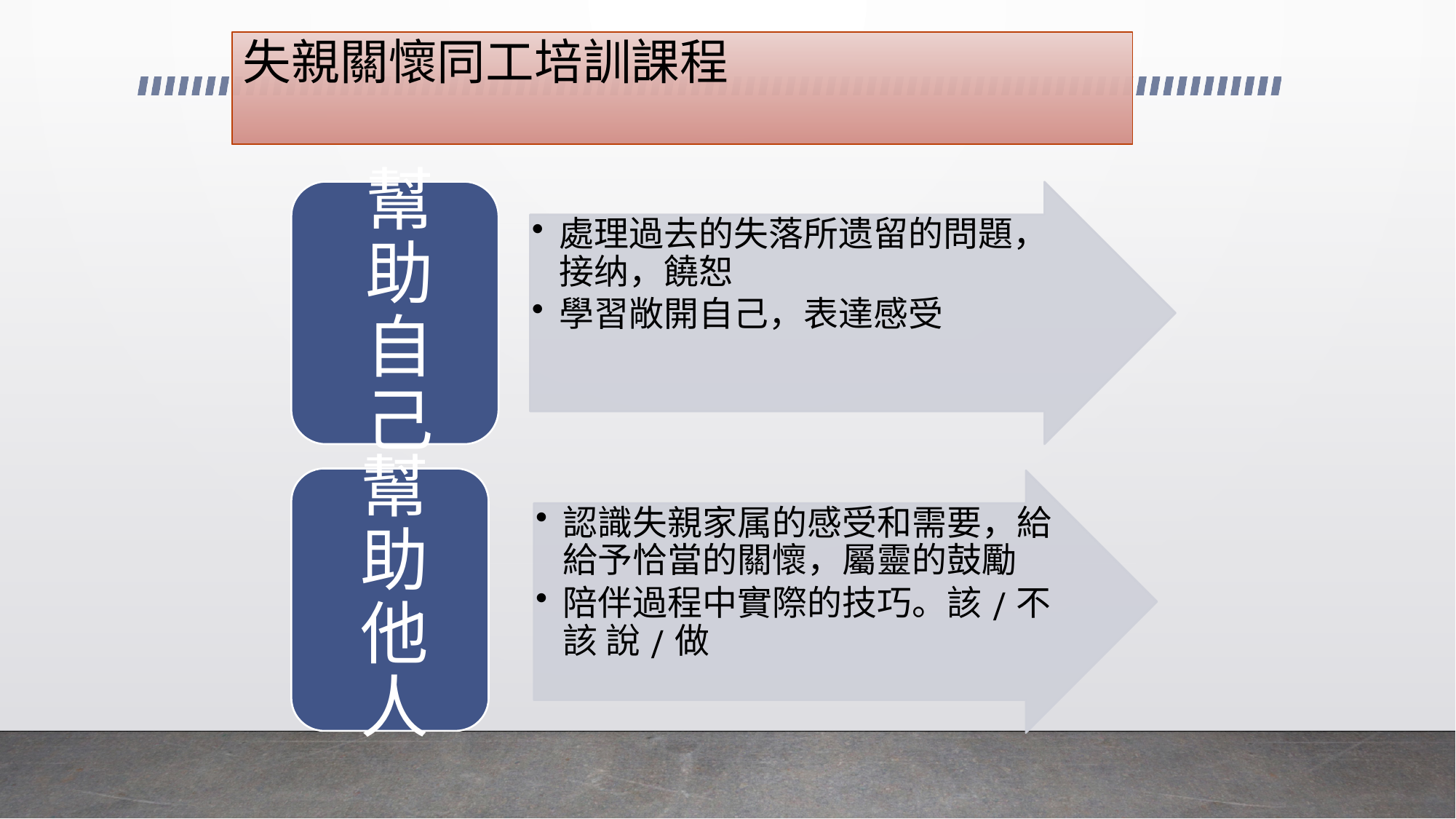

# 失親關懷同工培訓課程
處理過去的失落所遗留的問題，接纳，饒恕
學習敞開自己，表達感受
幫助自己
認識失親家属的感受和需要，給給予恰當的關懷，屬靈的鼓勵
陪伴過程中實際的技巧。該/不該 說/做
幫助他人